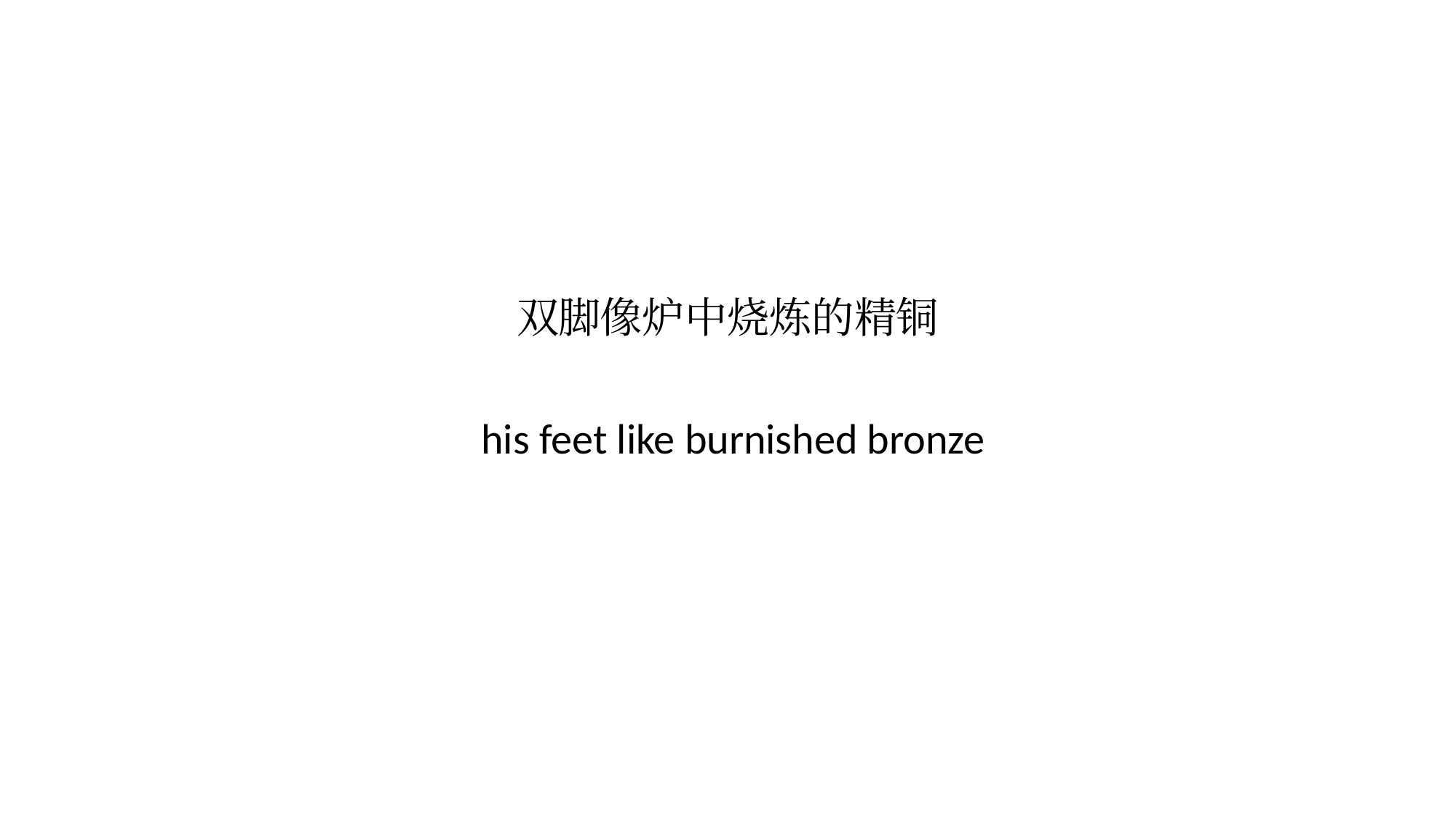

# 双脚像炉中烧炼的精铜 his feet like burnished bronze